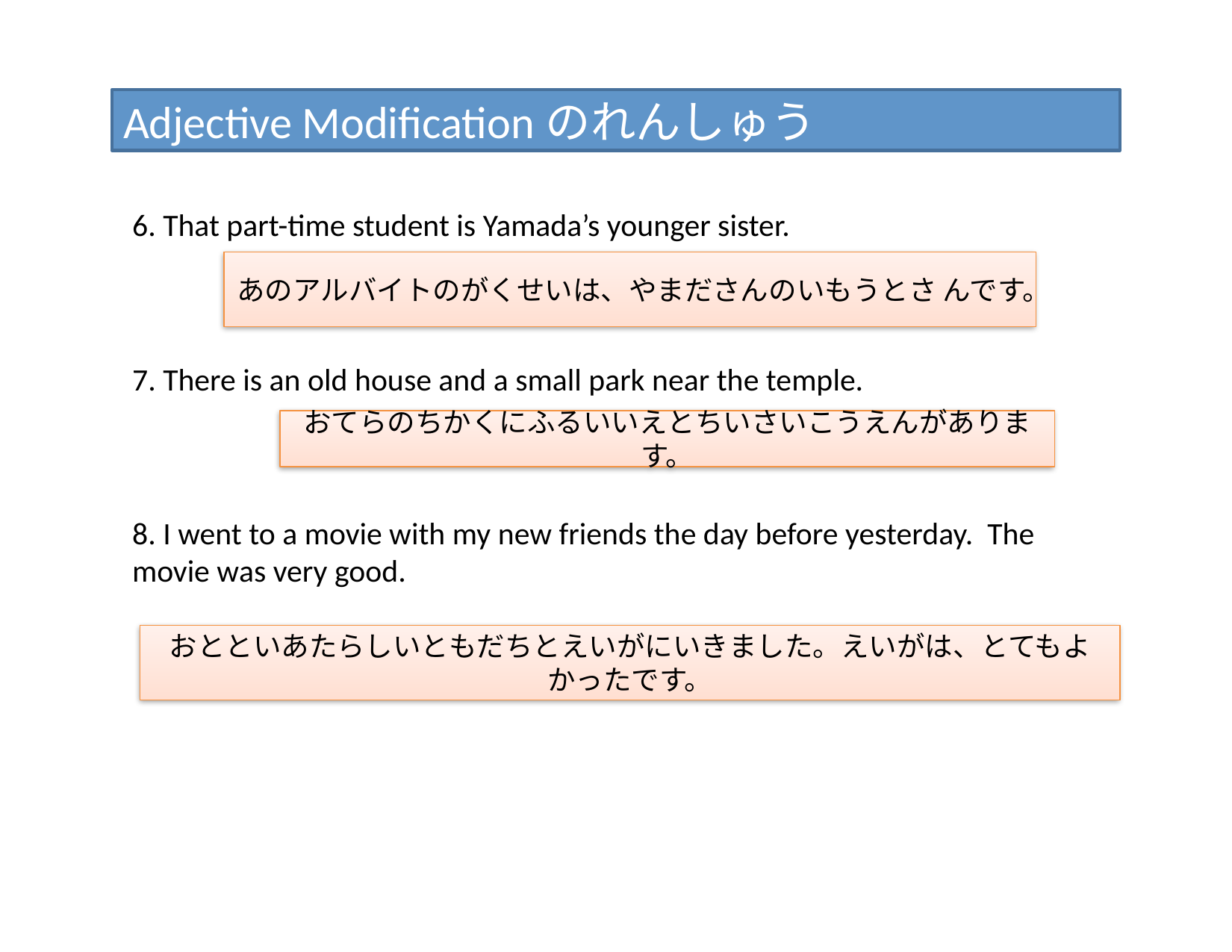

# Adjective Modificationのれんしゅう
6. That part-time student is Yamada’s younger sister.

7. There is an old house and a small park near the temple.

8. I went to a movie with my new friends the day before yesterday.  The movie was very good.

あのアルバイトのがくせいは、やまださんのいもうとさ んです。
おてらのちかくにふるいいえとちいさいこうえんがあります。
おとといあたらしいともだちとえいがにいきました。えいがは、とてもよかったです。